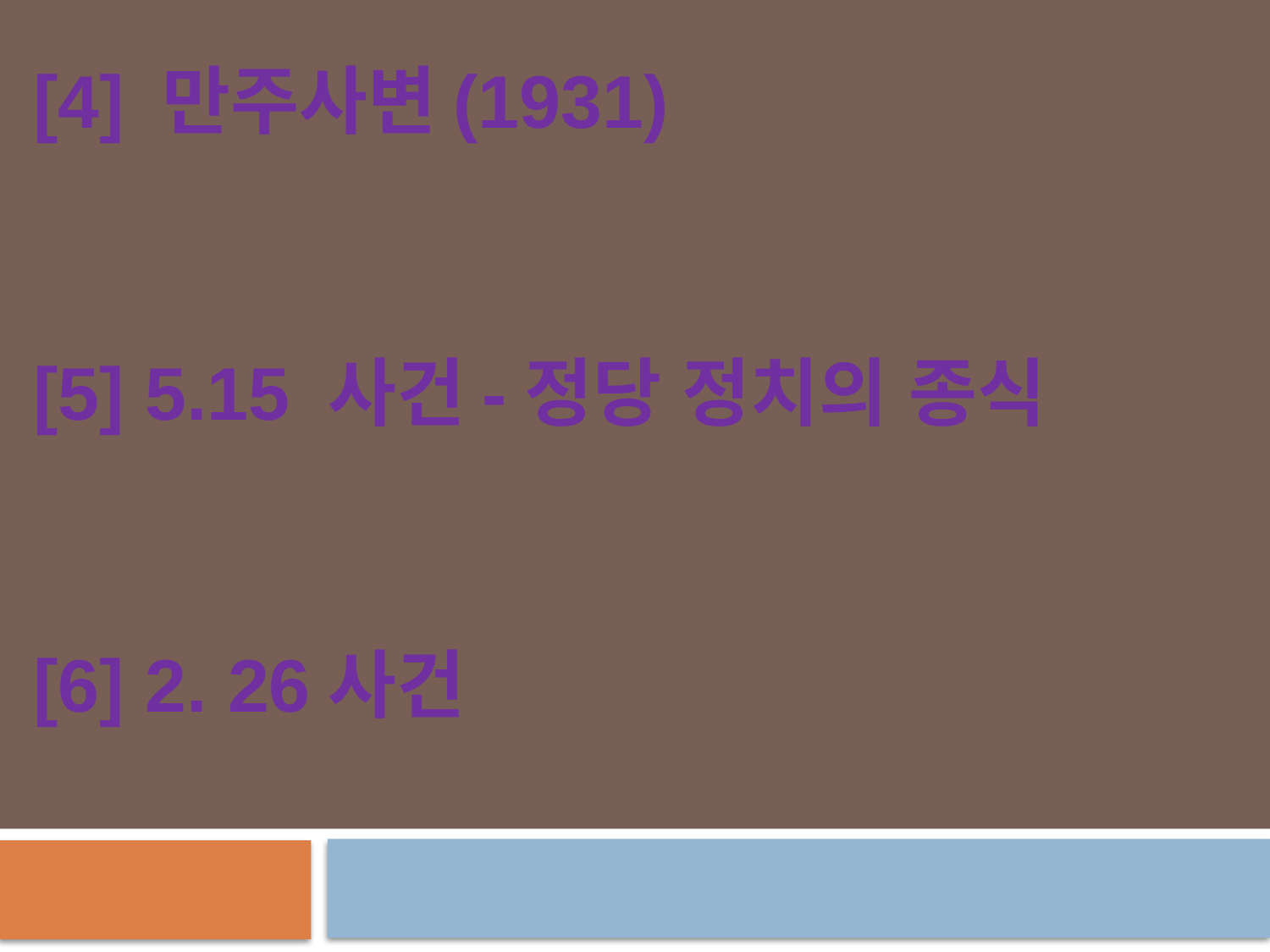

[4] 만주사변(1931)

 [5] 5.15 사건-정당 정치의 종식

 [6] 2. 26사건